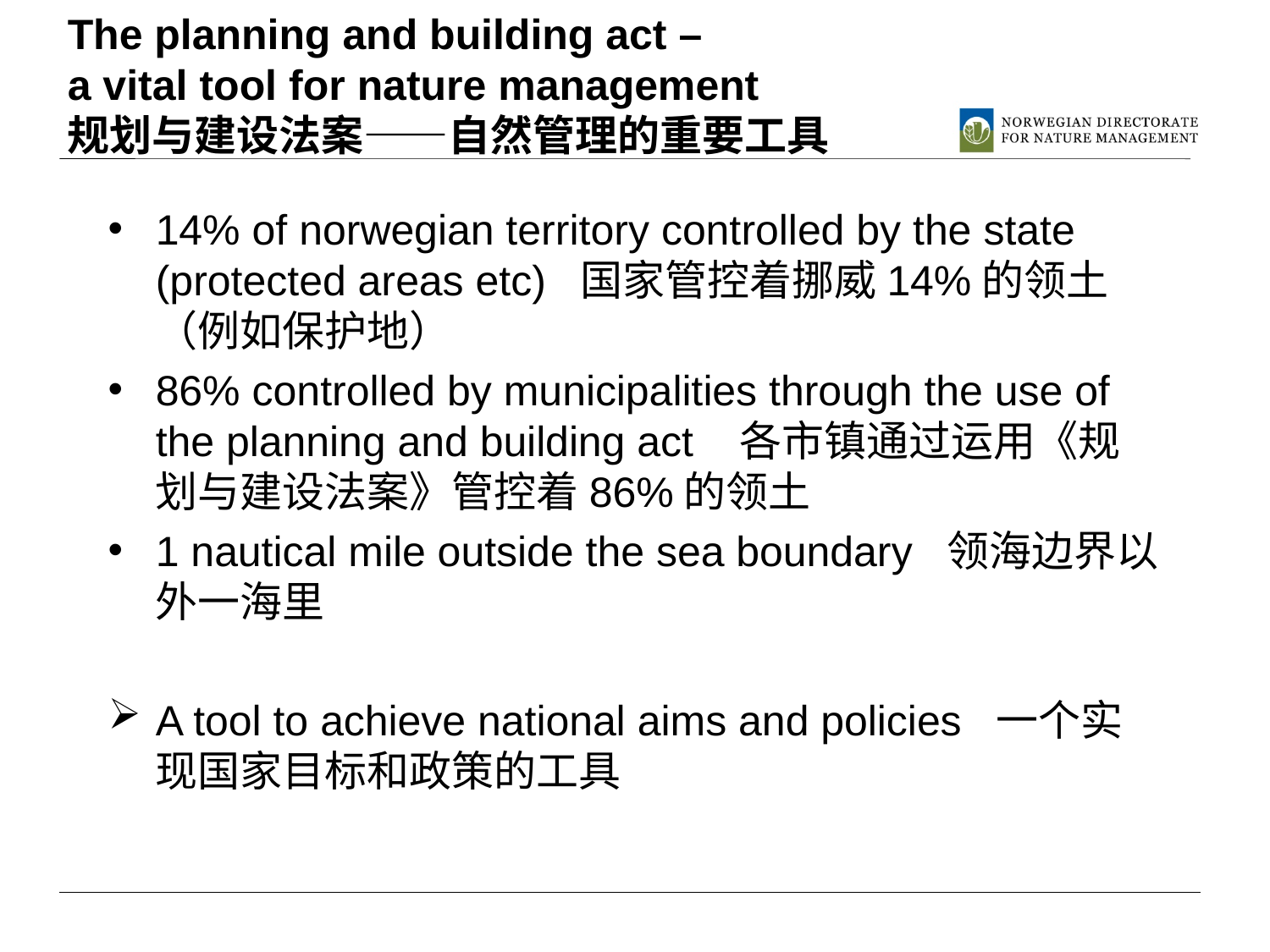

# The planning and building act – a vital tool for nature management 规划与建设法案——自然管理的重要工具
14% of norwegian territory controlled by the state (protected areas etc)  国家管控着挪威14%的领土（例如保护地）
86% controlled by municipalities through the use of the planning and building act   各市镇通过运用《规划与建设法案》管控着86%的领土
1 nautical mile outside the sea boundary  领海边界以外一海里

A tool to achieve national aims and policies  一个实现国家目标和政策的工具